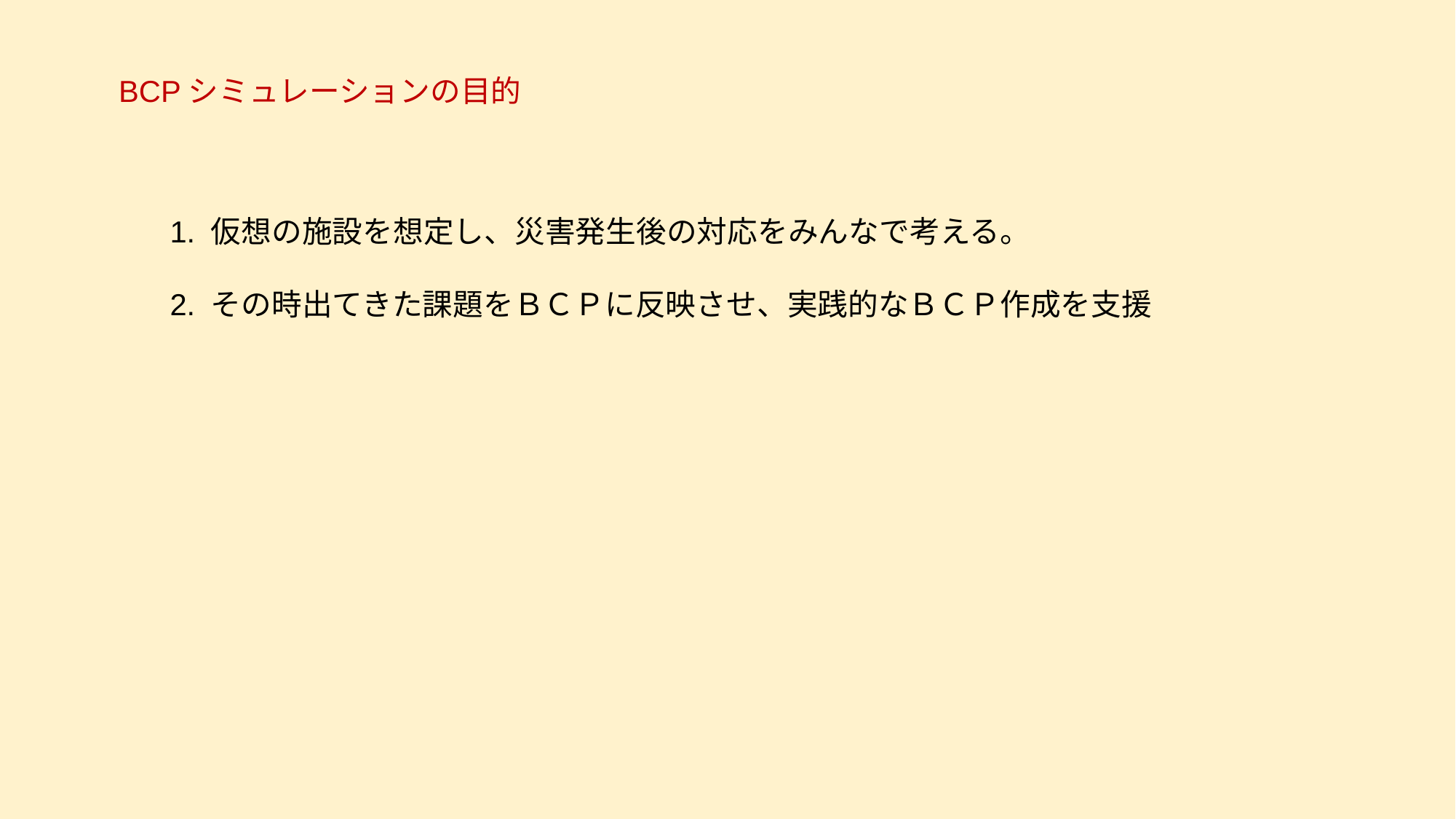

BCPシミュレーションの目的
仮想の施設を想定し、災害発生後の対応をみんなで考える。

その時出てきた課題をＢＣＰに反映させ、実践的なＢＣＰ作成を支援